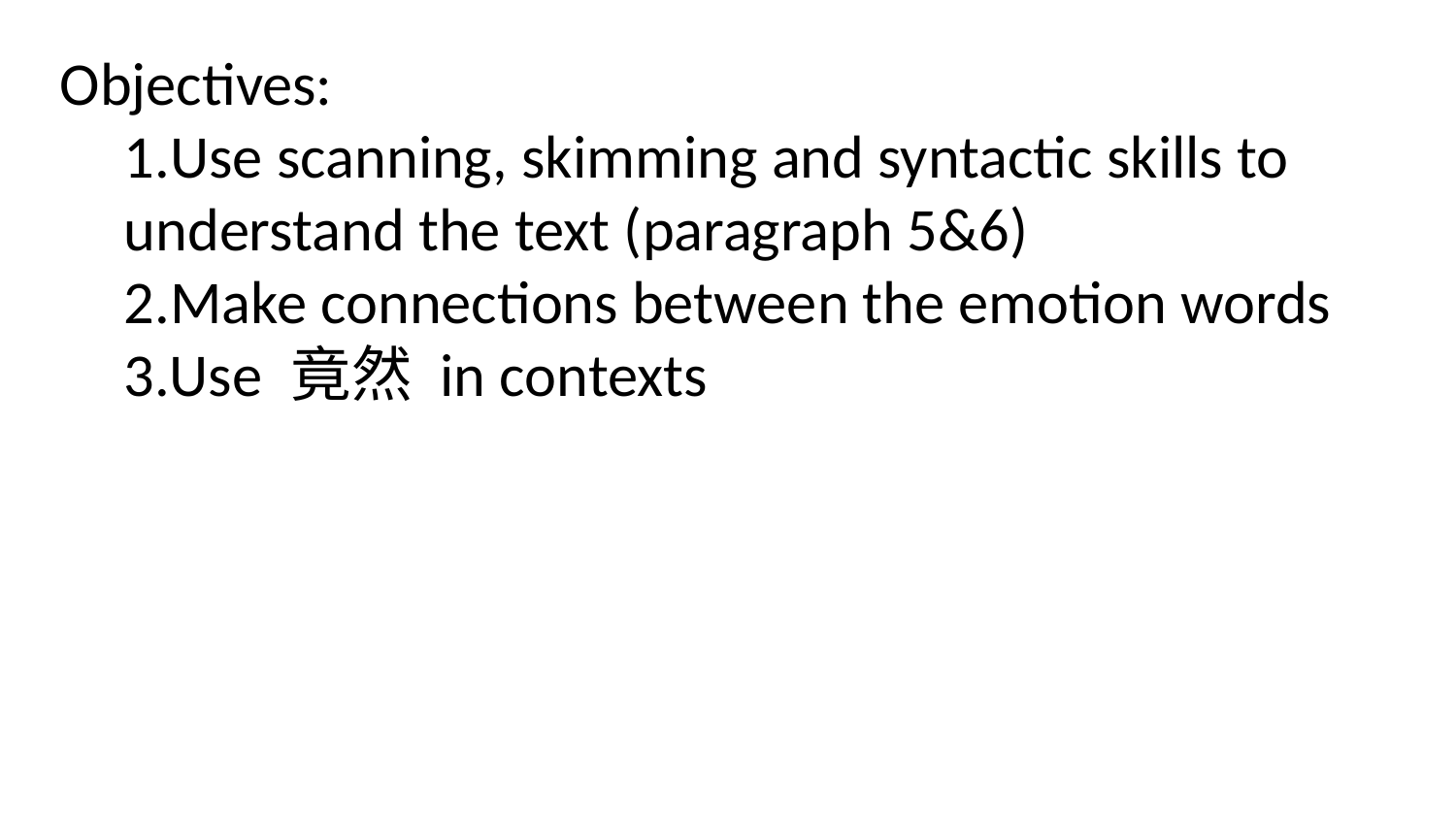

# Objectives:
1.Use scanning, skimming and syntactic skills to understand the text (paragraph 5&6)
2.Make connections between the emotion words
3.Use 竟然 in contexts